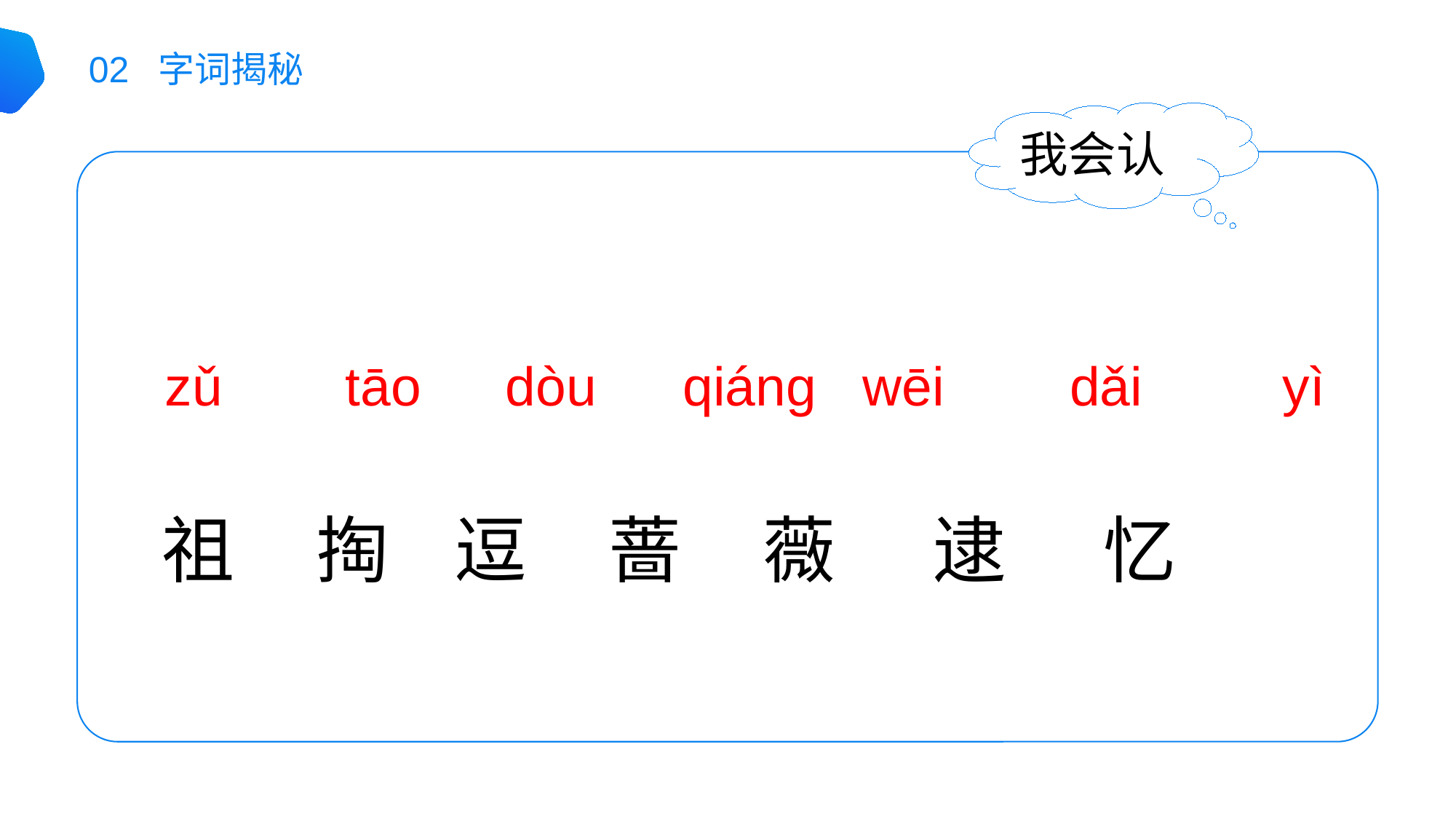

02  字词揭秘
我会认
祖     掏    逗     蔷     薇      逮      忆
zǔ
tāo
dòu
 qiánɡ
wēi
dǎi
yì